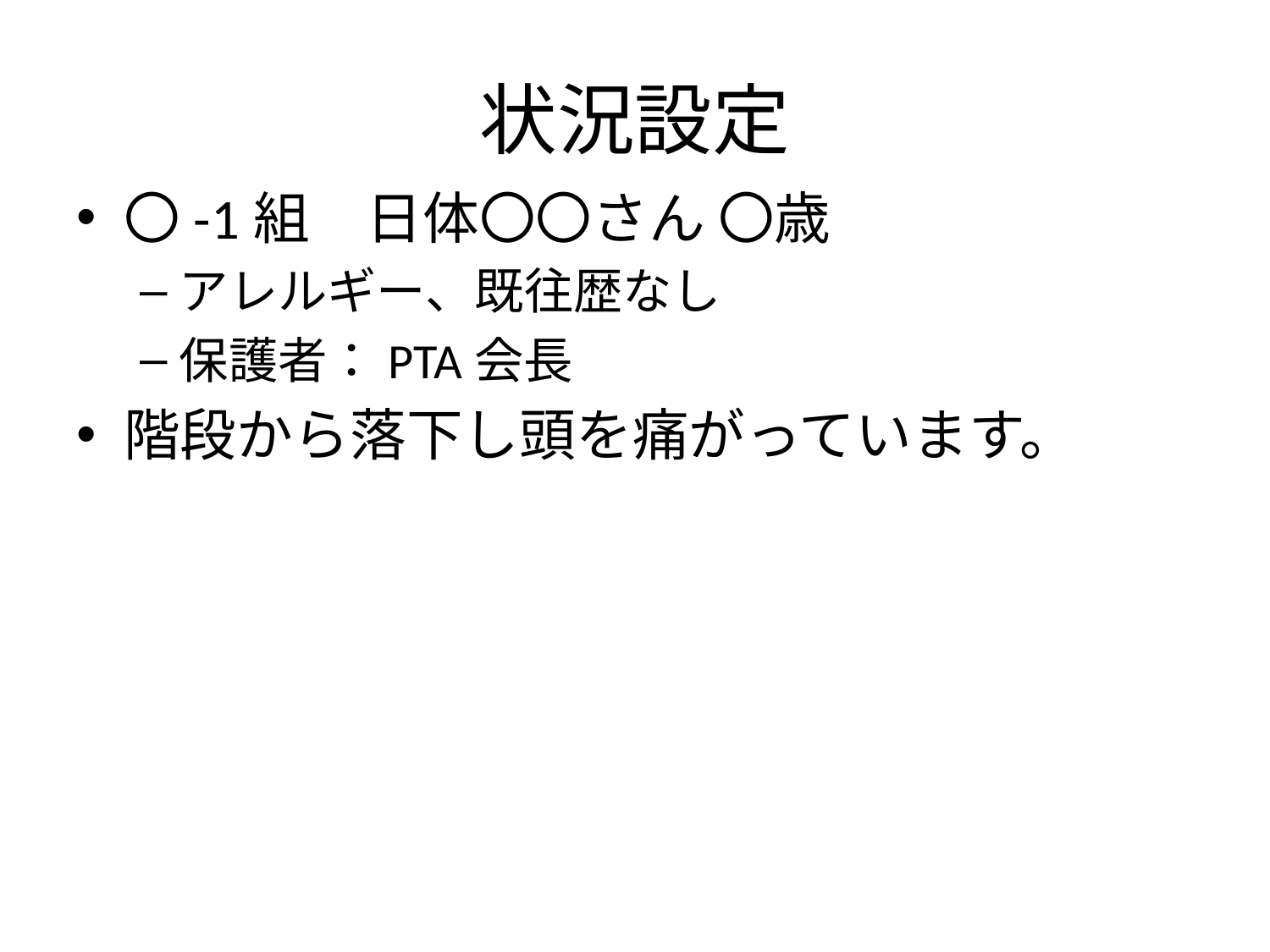

# 状況設定
〇-1組　日体〇〇さん 〇歳
アレルギー、既往歴なし
保護者：PTA会長
階段から落下し頭を痛がっています。